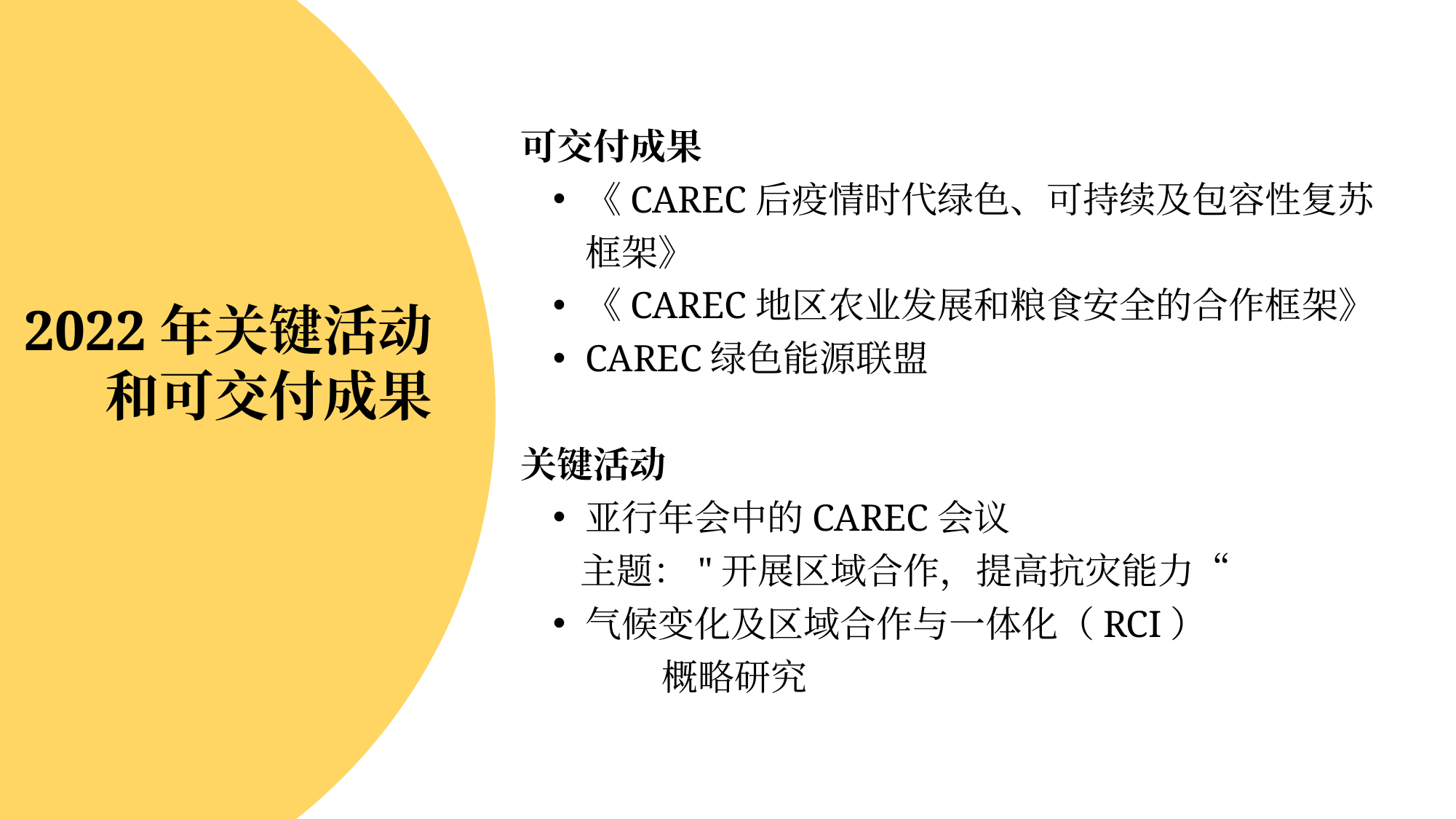

可交付成果
《CAREC后疫情时代绿色、可持续及包容性复苏框架》
《CAREC地区农业发展和粮食安全的合作框架》
CAREC绿色能源联盟

关键活动
亚行年会中的CAREC会议
  主题："开展区域合作，提高抗灾能力“
气候变化及区域合作与一体化（RCI）
	概略研究

2022年关键活动
和可交付成果